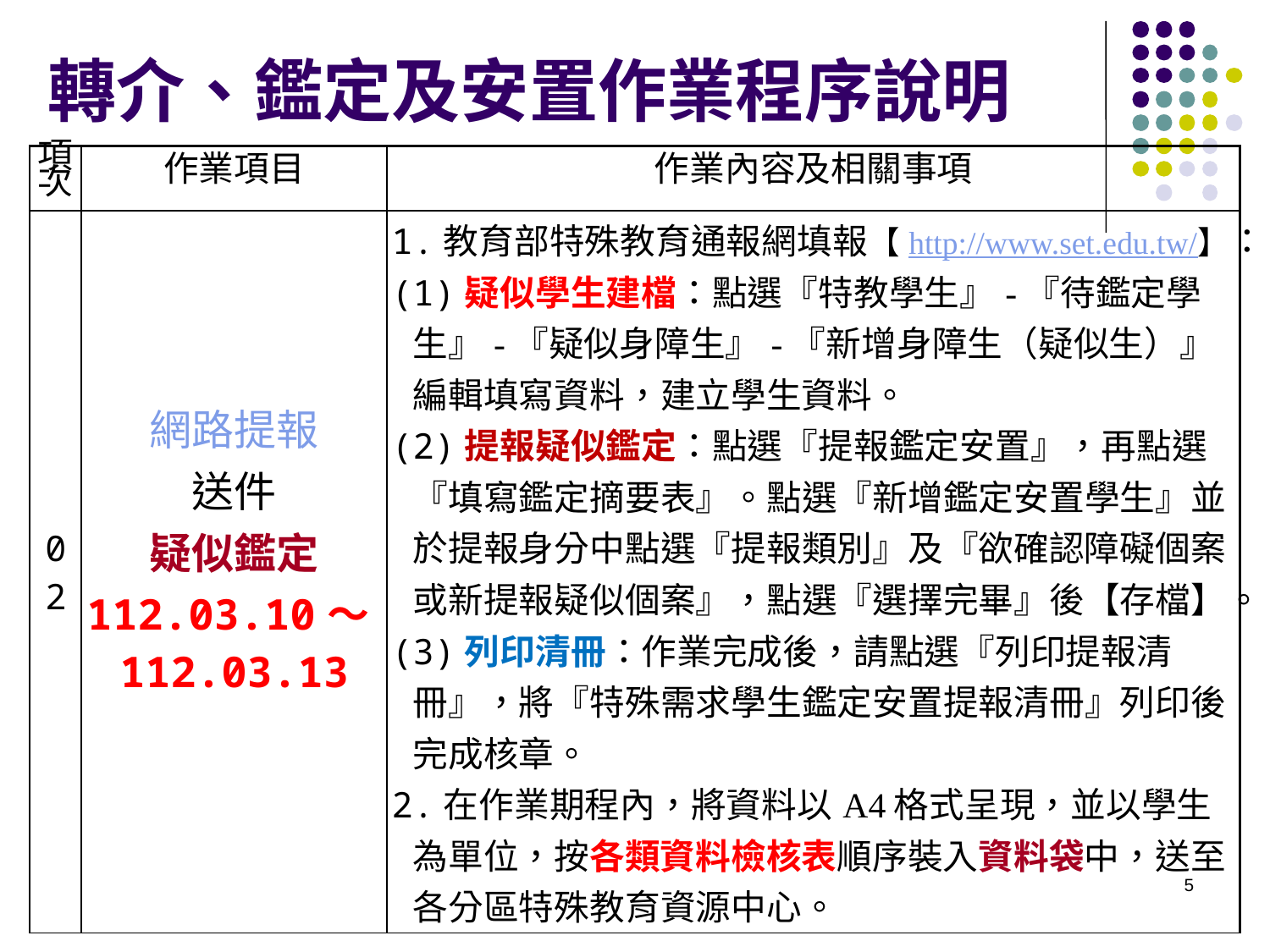

# 轉介、鑑定及安置作業程序說明
| 項次 | 作業項目 | 作業內容及相關事項 |
| --- | --- | --- |
| 02 | 網路提報 送件 疑似鑑定 112.03.10～112.03.13 | 1.教育部特殊教育通報網填報【http://www.set.edu.tw/】： (1)疑似學生建檔：點選『特教學生』-『待鑑定學生』-『疑似身障生』-『新增身障生（疑似生）』編輯填寫資料，建立學生資料。 (2)提報疑似鑑定：點選『提報鑑定安置』，再點選『填寫鑑定摘要表』。點選『新增鑑定安置學生』並於提報身分中點選『提報類別』及『欲確認障礙個案或新提報疑似個案』，點選『選擇完畢』後【存檔】。 (3)列印清冊：作業完成後，請點選『列印提報清冊』，將『特殊需求學生鑑定安置提報清冊』列印後完成核章。 2.在作業期程內，將資料以A4格式呈現，並以學生為單位，按各類資料檢核表順序裝入資料袋中，送至各分區特殊教育資源中心。 |
5